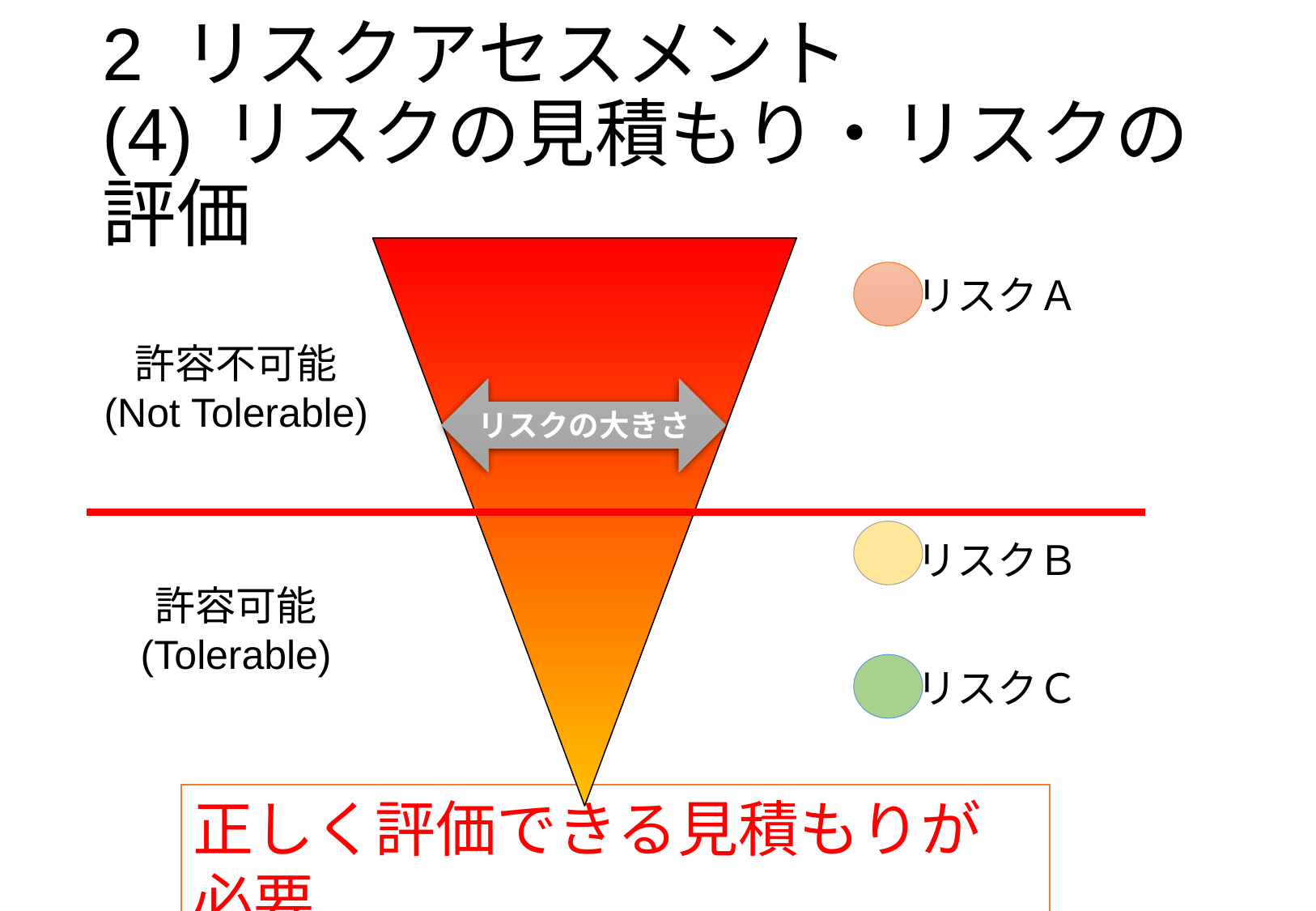

# 2 リスクアセスメント (4)	リスクの見積もり・リスクの評価

リスクＡ
許容不可能
(Not Tolerable)
リスクの大きさ

リスクＢ
許容可能
(Tolerable)

リスクＣ
正しく評価できる見積もりが必要